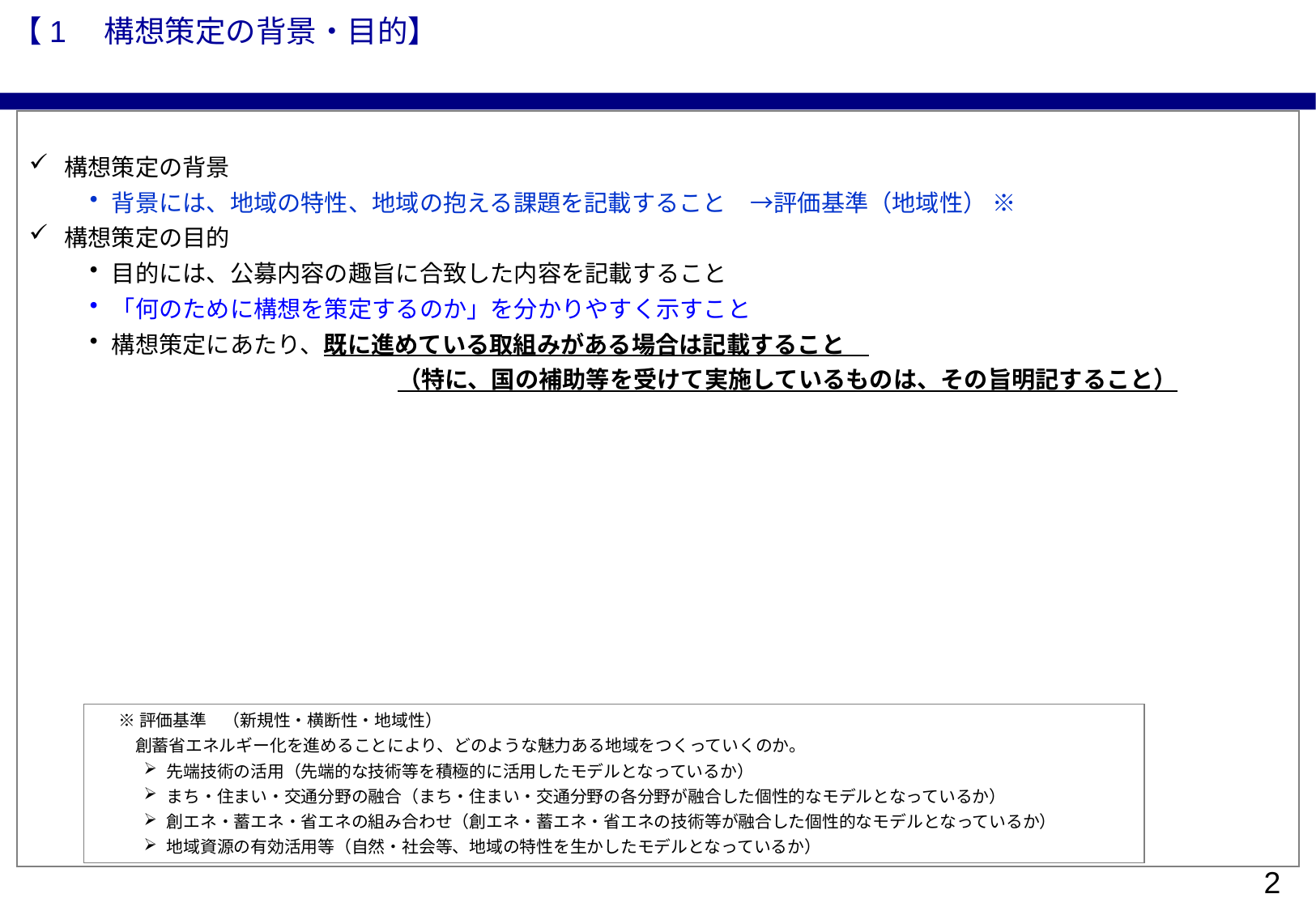

【1　構想策定の背景・目的】

構想策定の背景
背景には、地域の特性、地域の抱える課題を記載すること　→評価基準（地域性） ※
構想策定の目的
目的には、公募内容の趣旨に合致した内容を記載すること
「何のために構想を策定するのか」を分かりやすく示すこと
構想策定にあたり、既に進めている取組みがある場合は記載すること
　　　　　　　　　　　　　（特に、国の補助等を受けて実施しているものは、その旨明記すること）

※評価基準　（新規性・横断性・地域性）
　創蓄省エネルギー化を進めることにより、どのような魅力ある地域をつくっていくのか。
先端技術の活用（先端的な技術等を積極的に活用したモデルとなっているか）
まち・住まい・交通分野の融合（まち・住まい・交通分野の各分野が融合した個性的なモデルとなっているか）
創エネ・蓄エネ・省エネの組み合わせ（創エネ・蓄エネ・省エネの技術等が融合した個性的なモデルとなっているか）
地域資源の有効活用等（自然・社会等、地域の特性を生かしたモデルとなっているか）